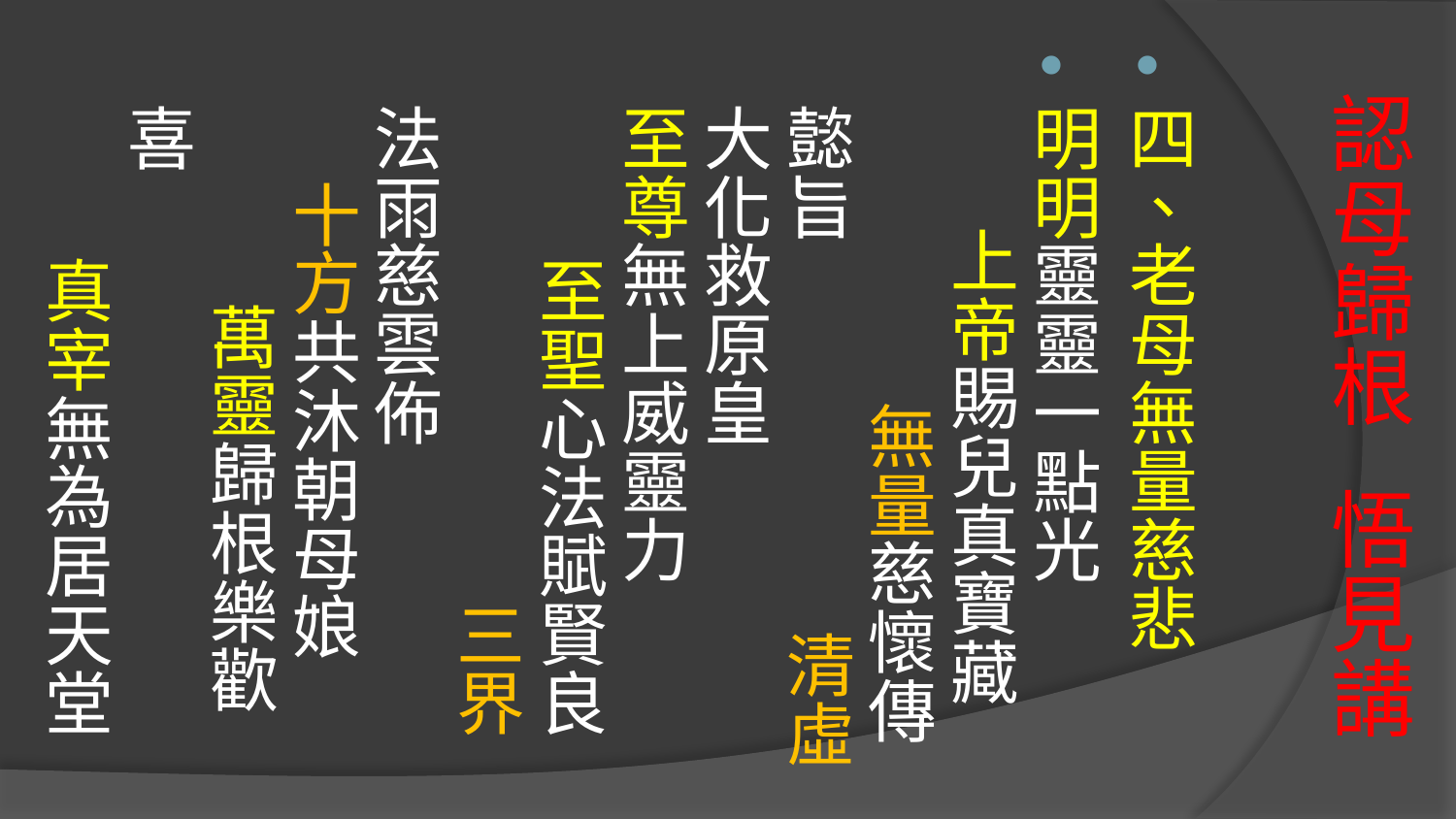

四、老母無量慈悲
明明靈靈一點光　                上帝賜兒真寶藏　               無量慈懷傳懿旨　                     清虛大化救原皇　                 至尊無上威靈力　                  至聖心法賦賢良　                            三界法雨慈雲佈　                      十方共沐朝母娘　                萬靈歸根樂歡喜　                                             真宰無為居天堂
# 認母歸根   悟見講